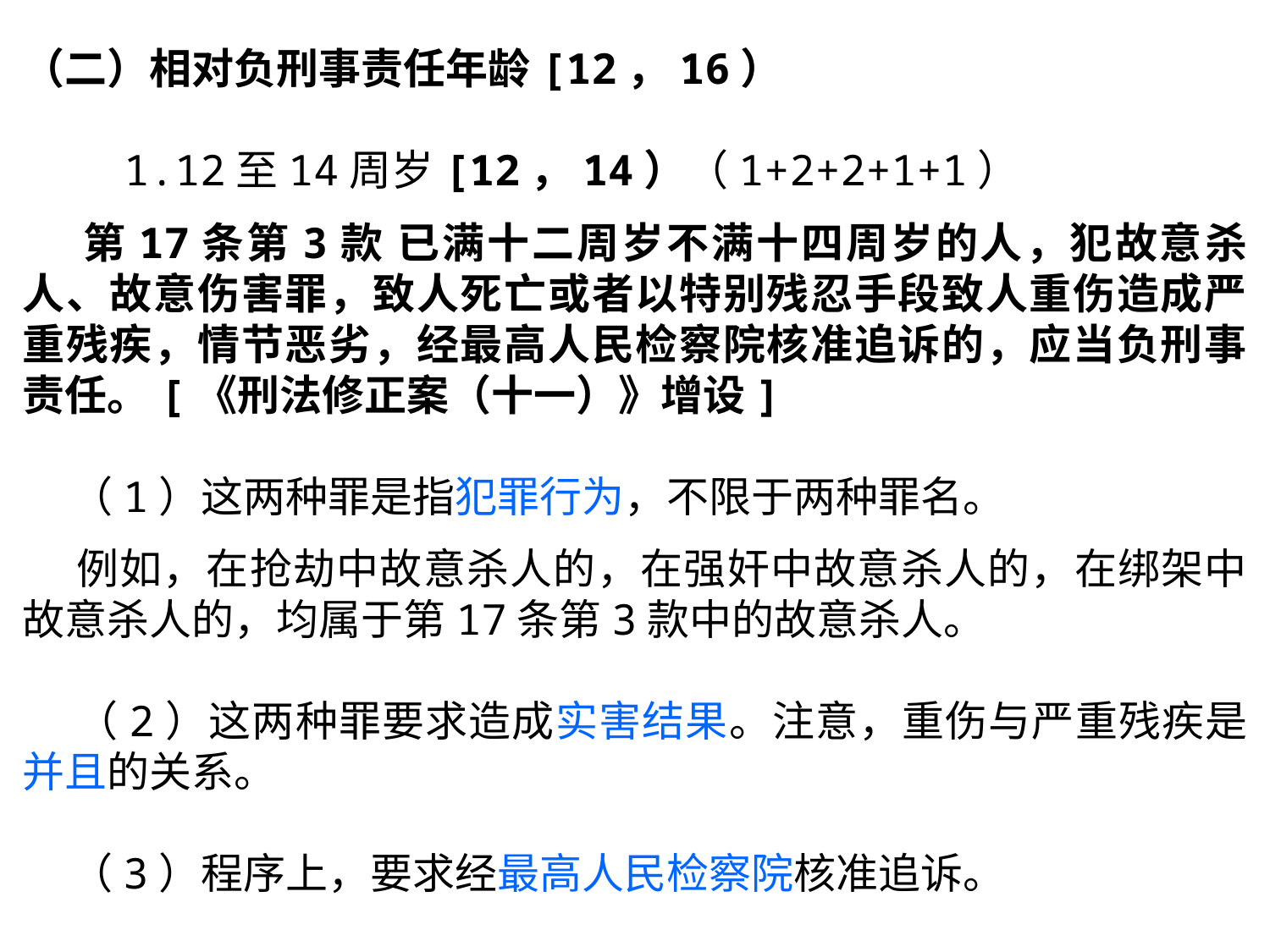

（二）相对负刑事责任年龄[12，16）

    1.12至14周岁[12，14）（1+2+2+1+1）

    第17条第3款 已满十二周岁不满十四周岁的人，犯故意杀人、故意伤害罪，致人死亡或者以特别残忍手段致人重伤造成严重残疾，情节恶劣，经最高人民检察院核准追诉的，应当负刑事责任。[《刑法修正案（十一）》增设]

    （1）这两种罪是指犯罪行为，不限于两种罪名。

    例如，在抢劫中故意杀人的，在强奸中故意杀人的，在绑架中故意杀人的，均属于第17条第3款中的故意杀人。

    （2）这两种罪要求造成实害结果。注意，重伤与严重残疾是并且的关系。

    （3）程序上，要求经最高人民检察院核准追诉。